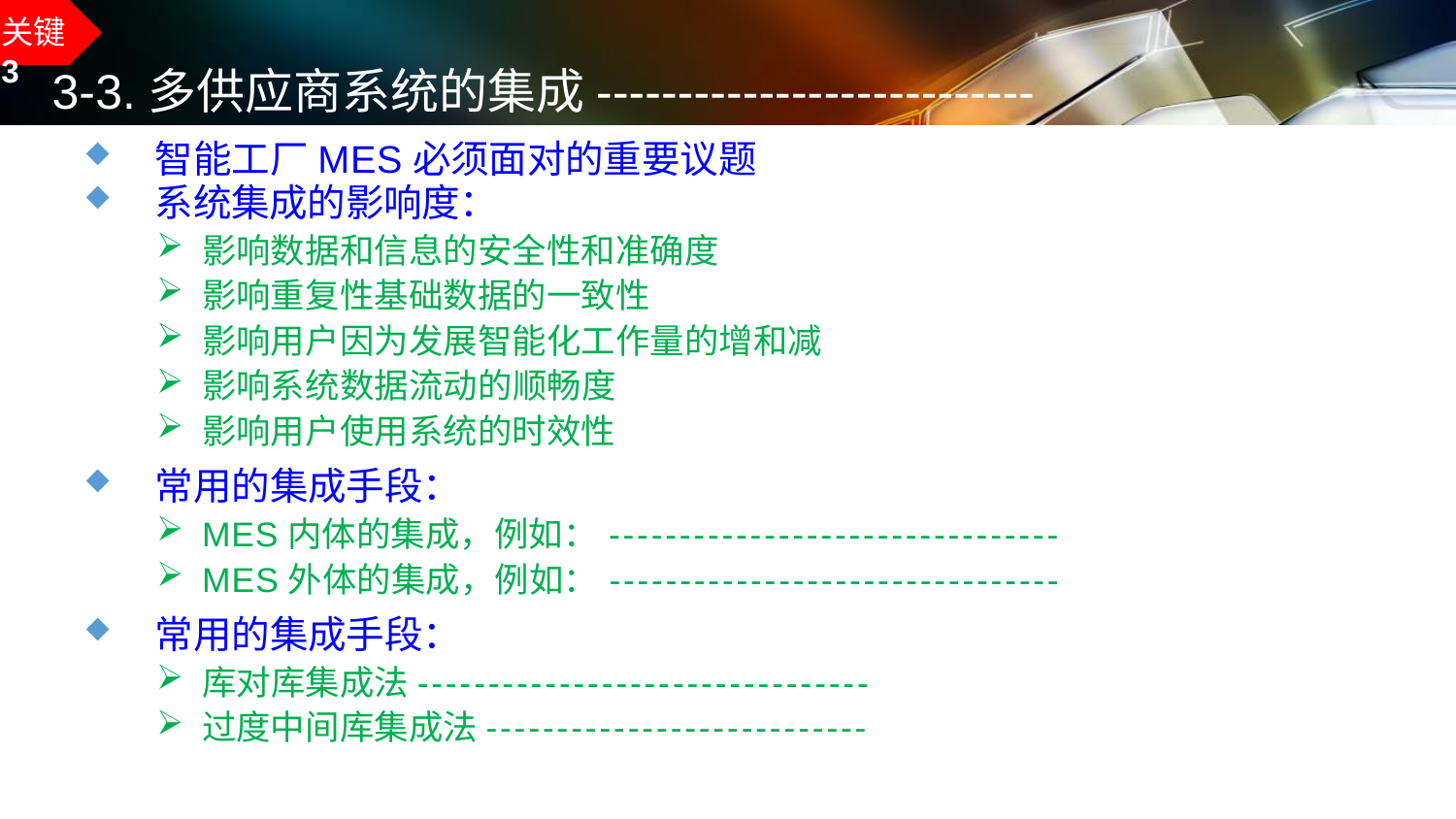

关键3
# 3-3.多供应商系统的集成---------------------------
智能工厂MES必须面对的重要议题
系统集成的影响度：
影响数据和信息的安全性和准确度
影响重复性基础数据的一致性
影响用户因为发展智能化工作量的增和减
影响系统数据流动的顺畅度
影响用户使用系统的时效性
常用的集成手段：
MES内体的集成，例如：--------------------------------
MES外体的集成，例如：--------------------------------
常用的集成手段：
库对库集成法--------------------------------
过度中间库集成法---------------------------